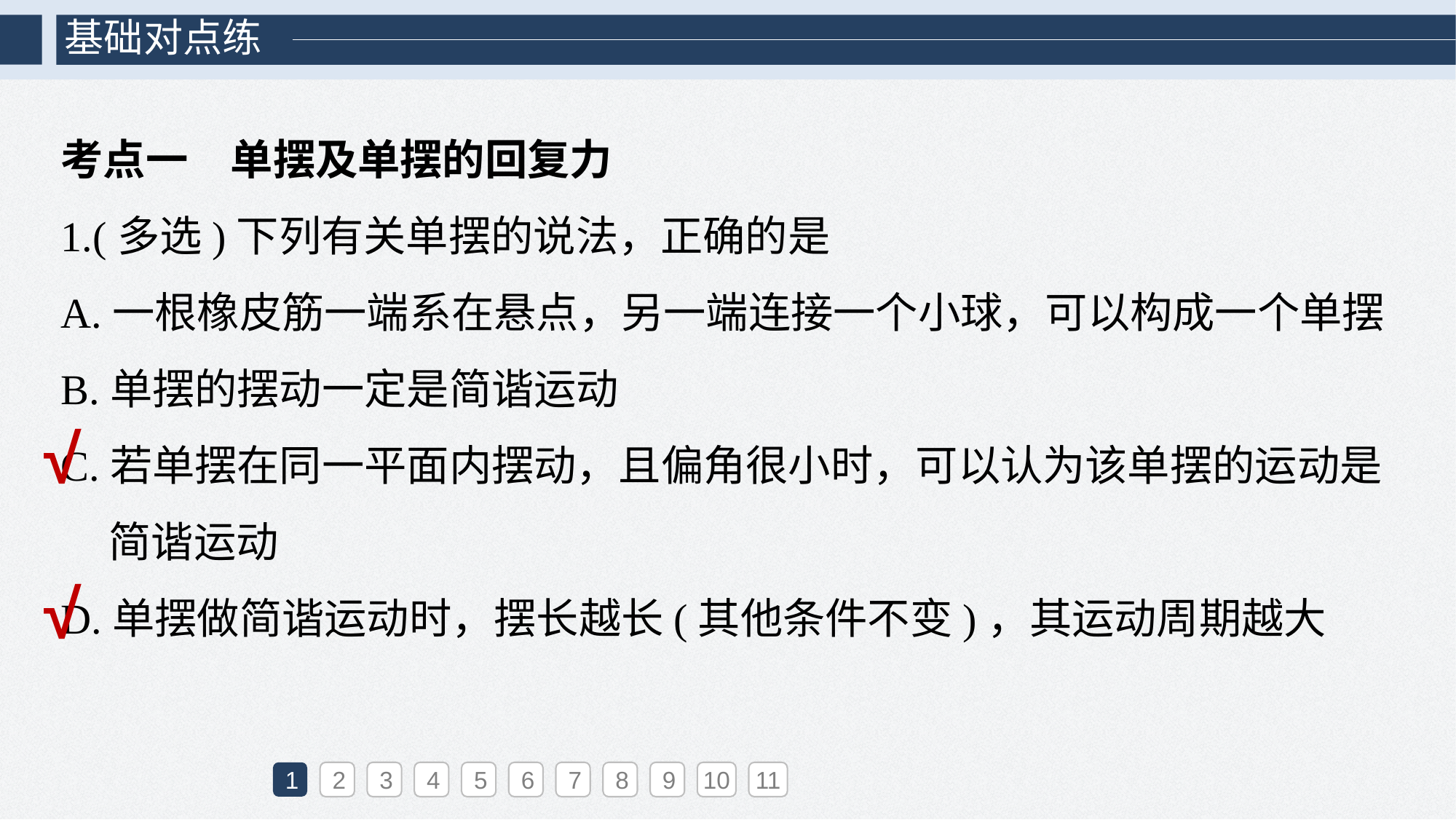

基础对点练

考点一　单摆及单摆的回复力
1.(多选)下列有关单摆的说法，正确的是
A.一根橡皮筋一端系在悬点，另一端连接一个小球，可以构成一个单摆
B.单摆的摆动一定是简谐运动
C.若单摆在同一平面内摆动，且偏角很小时，可以认为该单摆的运动是
    简谐运动
D.单摆做简谐运动时，摆长越长(其他条件不变)，其运动周期越大
√
√
1
2
3
4
5
6
7
8
9
10
11